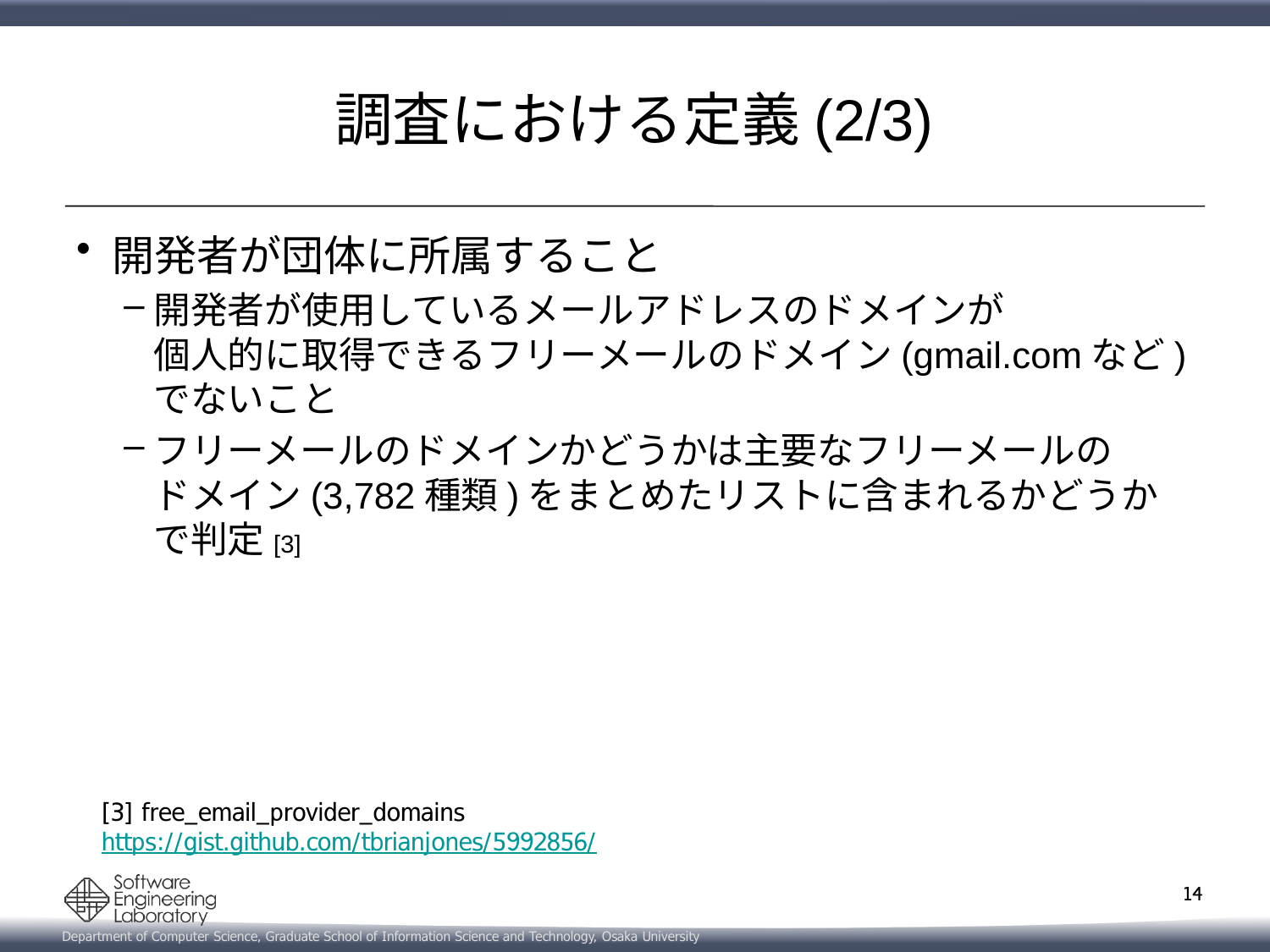

# 調査における定義(2/3)
開発者が団体に所属すること
開発者が使用しているメールアドレスのドメインが
個人的に取得できるフリーメールのドメイン(gmail.comなど)
でないこと
フリーメールのドメインかどうかは主要なフリーメールの
ドメイン(3,782種類)をまとめたリストに含まれるかどうかで判定[3]
[3] free_email_provider_domains
https://gist.github.com/tbrianjones/5992856/
14